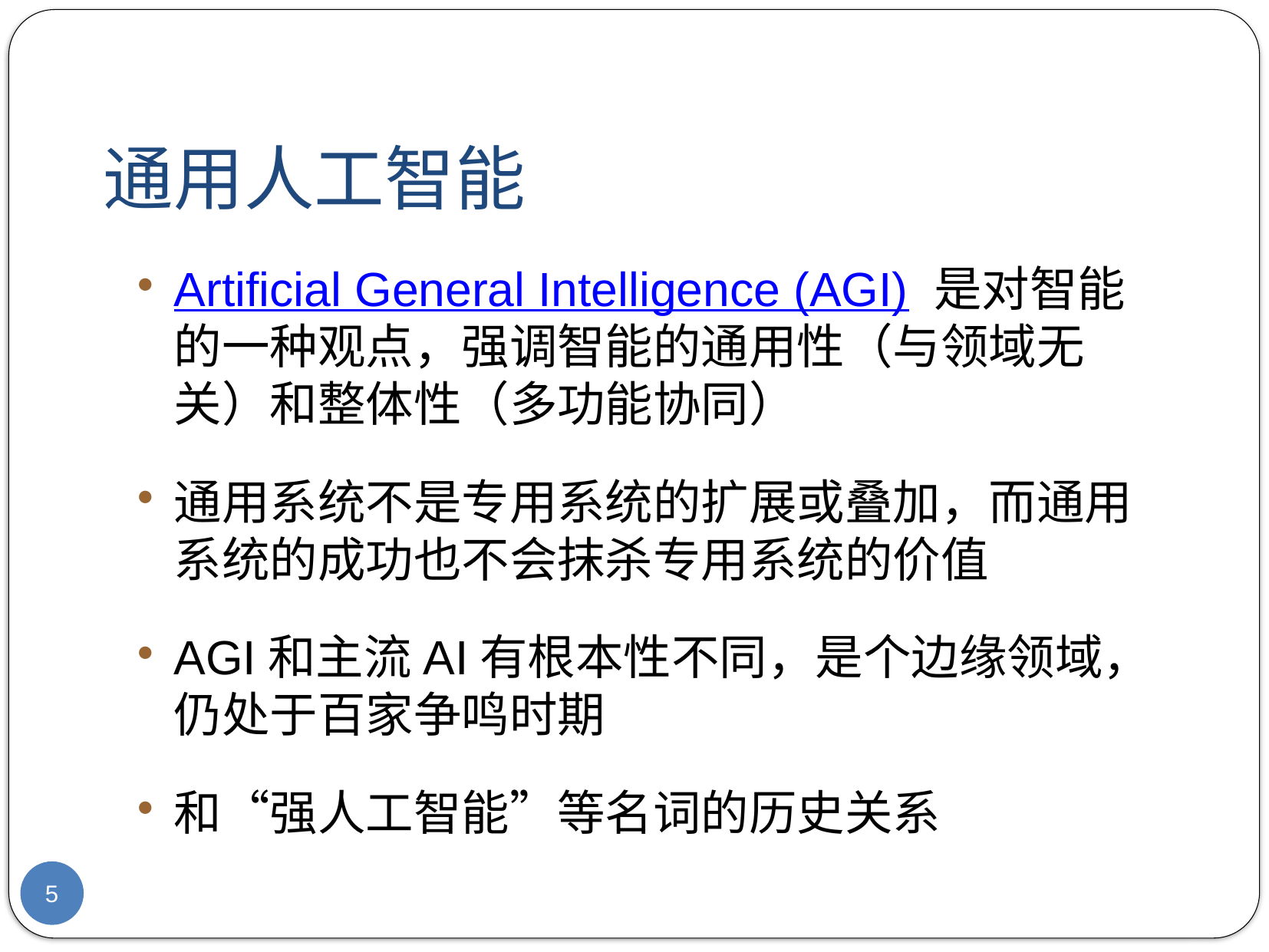

# 通用人工智能
Artificial General Intelligence (AGI) 是对智能的一种观点，强调智能的通用性（与领域无关）和整体性（多功能协同）
通用系统不是专用系统的扩展或叠加，而通用系统的成功也不会抹杀专用系统的价值
AGI和主流AI有根本性不同，是个边缘领域，仍处于百家争鸣时期
和“强人工智能”等名词的历史关系
5